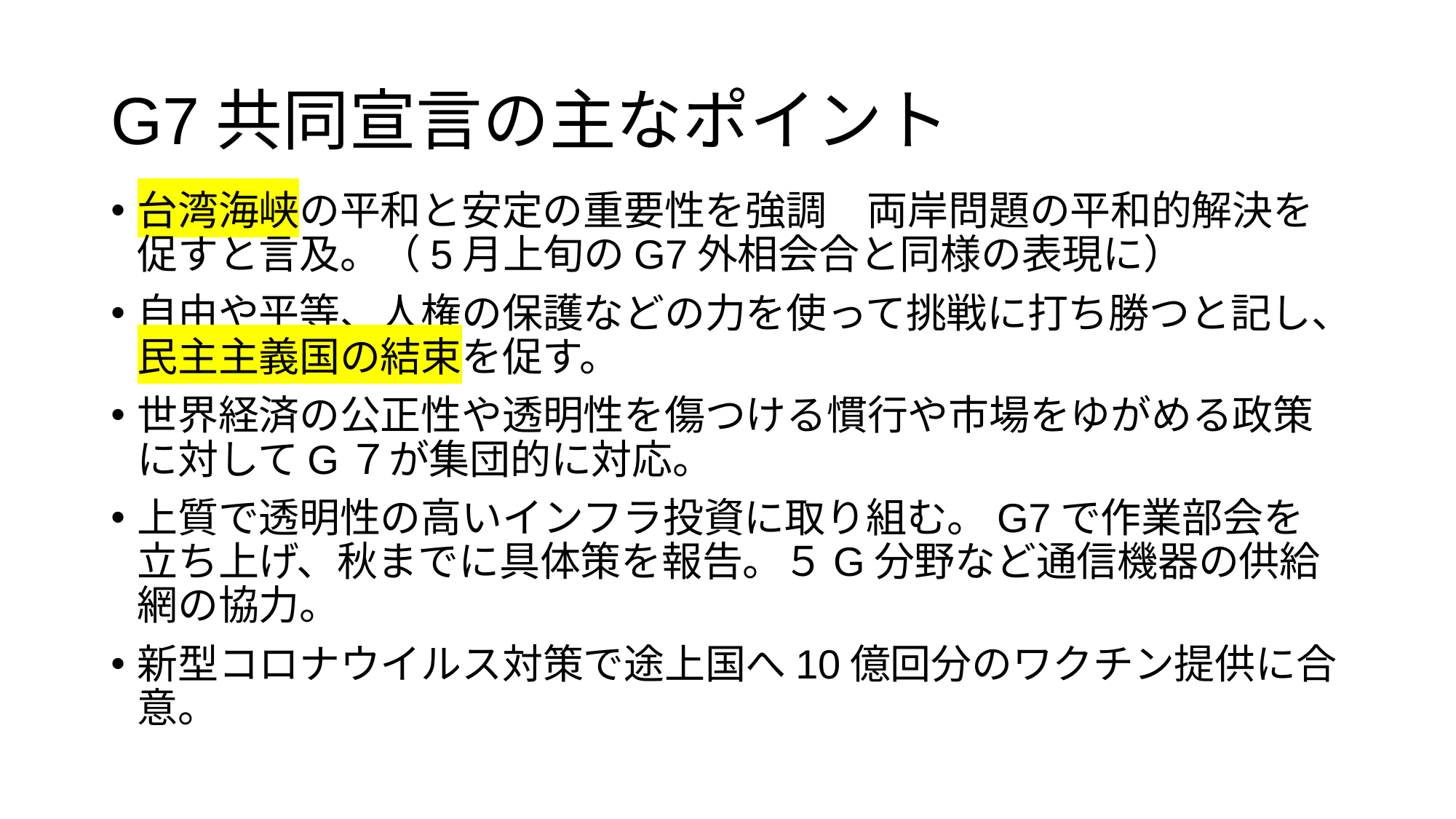

# G7共同宣言の主なポイント
台湾海峡の平和と安定の重要性を強調　両岸問題の平和的解決を促すと言及。（5月上旬のG7外相会合と同様の表現に）
自由や平等、人権の保護などの力を使って挑戦に打ち勝つと記し、民主主義国の結束を促す。
世界経済の公正性や透明性を傷つける慣行や市場をゆがめる政策に対してG７が集団的に対応。
上質で透明性の高いインフラ投資に取り組む。G7で作業部会を立ち上げ、秋までに具体策を報告。５G分野など通信機器の供給網の協力。
新型コロナウイルス対策で途上国へ10億回分のワクチン提供に合意。